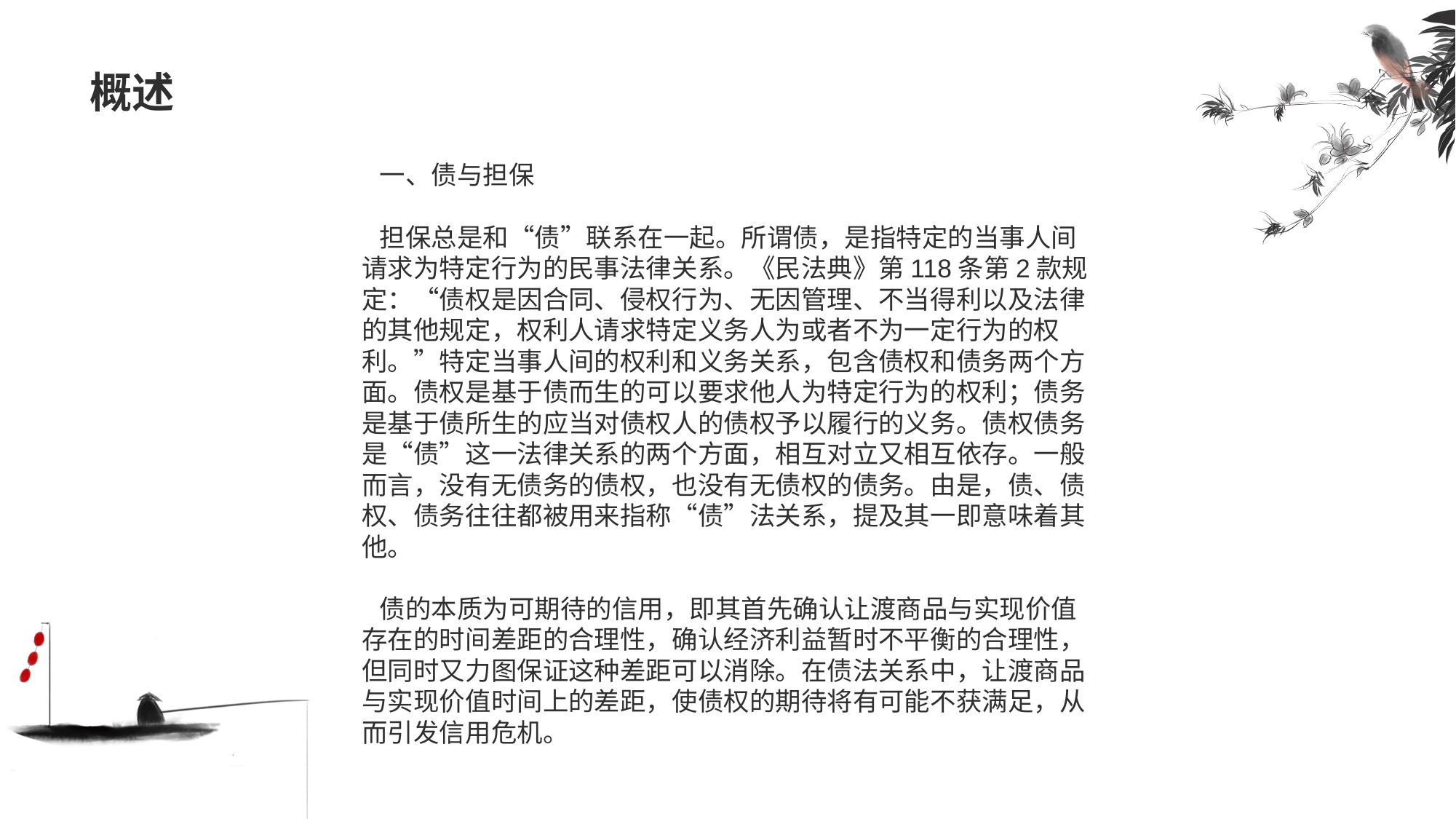

# 概述

  一、债与担保

  担保总是和“债”联系在一起。所谓债，是指特定的当事人间请求为特定行为的民事法律关系。《民法典》第118条第2款规定：“债权是因合同、侵权行为、无因管理、不当得利以及法律的其他规定，权利人请求特定义务人为或者不为一定行为的权利。”特定当事人间的权利和义务关系，包含债权和债务两个方面。债权是基于债而生的可以要求他人为特定行为的权利；债务是基于债所生的应当对债权人的债权予以履行的义务。债权债务是“债”这一法律关系的两个方面，相互对立又相互依存。一般而言，没有无债务的债权，也没有无债权的债务。由是，债、债权、债务往往都被用来指称“债”法关系，提及其一即意味着其他。

  债的本质为可期待的信用，即其首先确认让渡商品与实现价值存在的时间差距的合理性，确认经济利益暂时不平衡的合理性，但同时又力图保证这种差距可以消除。在债法关系中，让渡商品与实现价值时间上的差距，使债权的期待将有可能不获满足，从而引发信用危机。
3